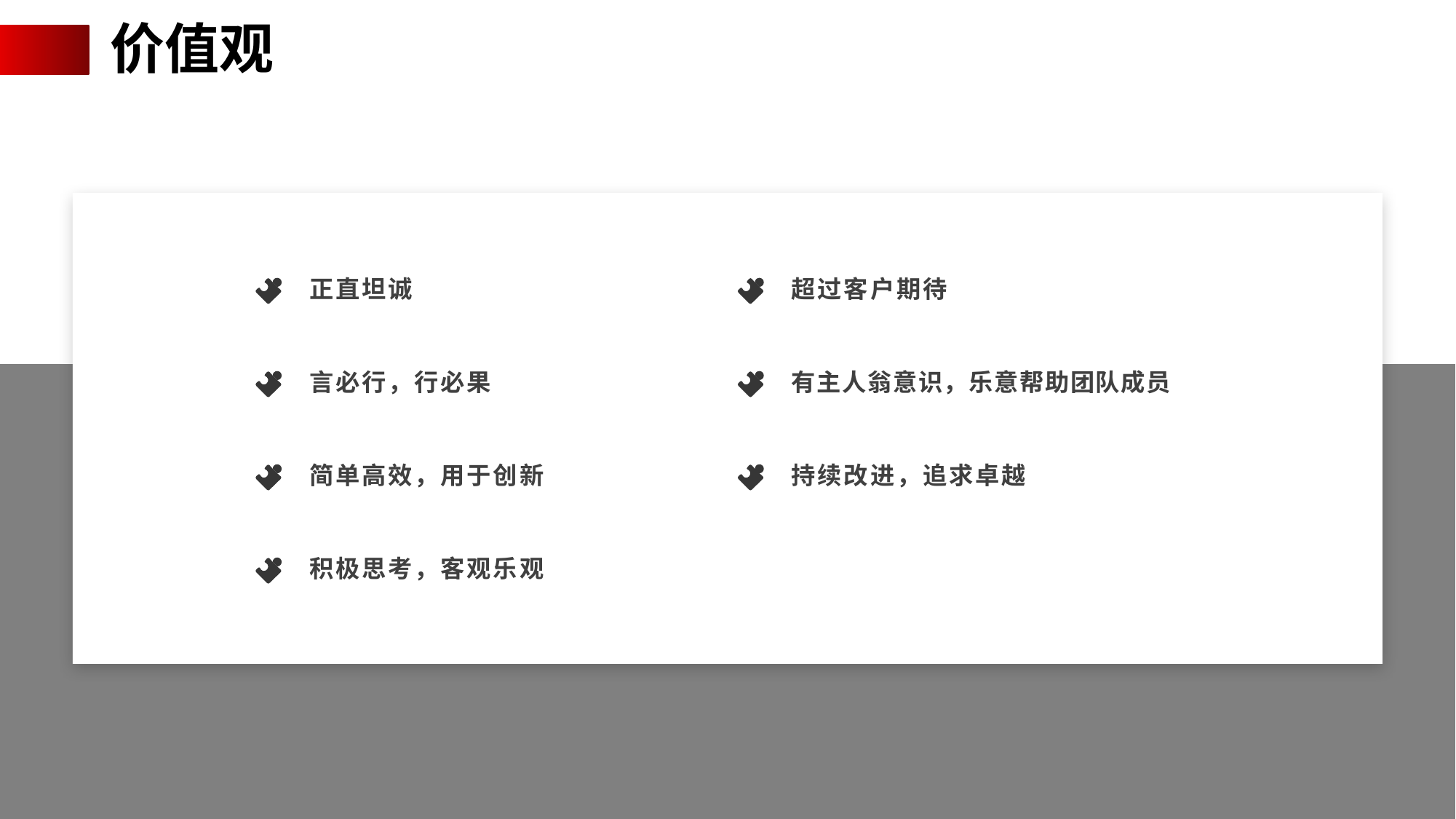

价值观

正直坦诚
超过客户期待

言必行，行必果
有主人翁意识，乐意帮助团队成员

简单高效，用于创新
持续改进，追求卓越

积极思考，客观乐观